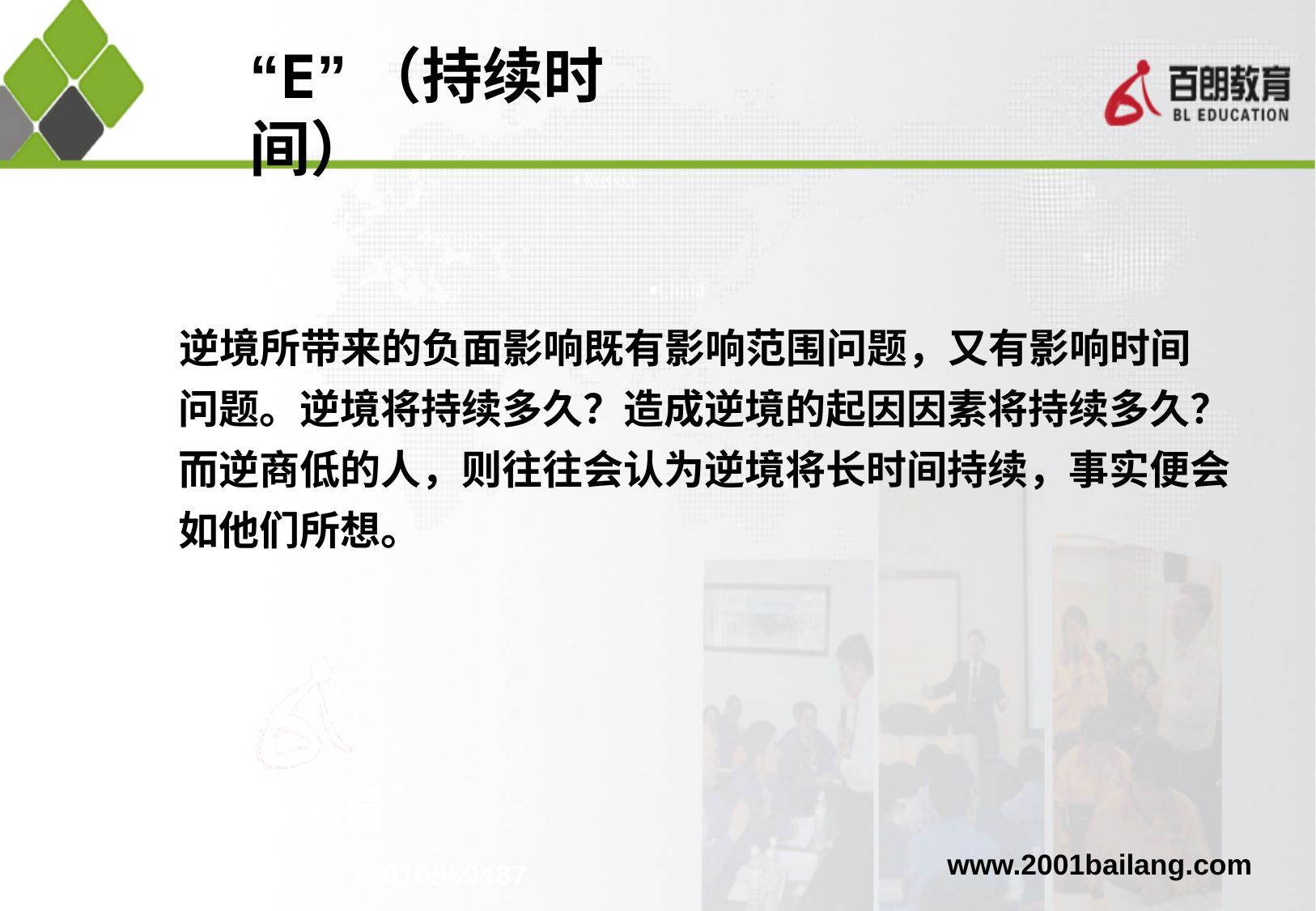

# “E”（持续时间）
      逆境所带来的负面影响既有影响范围问题，又有影响时间问题。逆境将持续多久？造成逆境的起因因素将持续多久？而逆商低的人，则往往会认为逆境将长时间持续，事实便会如他们所想。